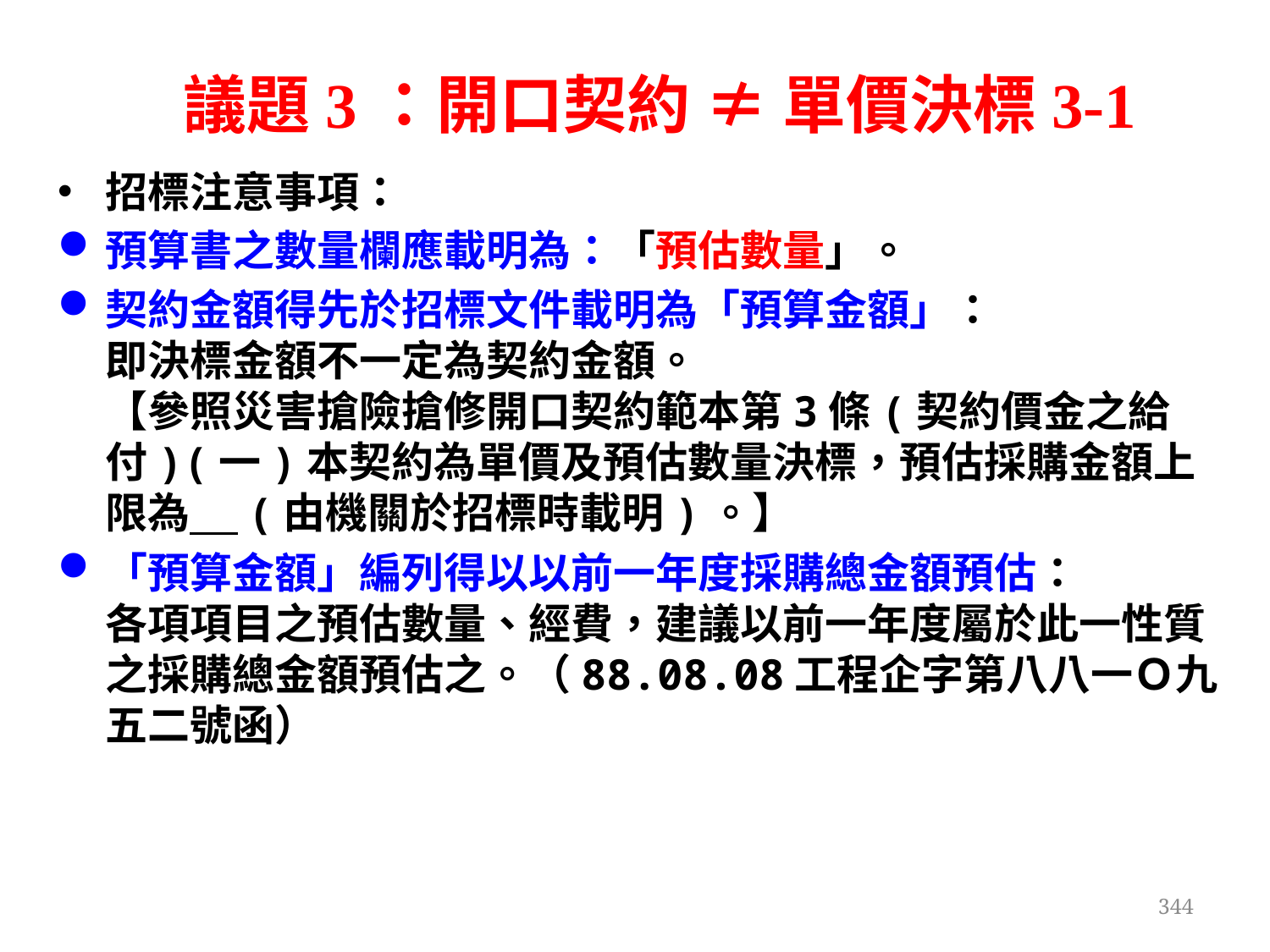

# 議題3：開口契約 ≠ 單價決標3-1
招標注意事項：
預算書之數量欄應載明為：「預估數量」。
契約金額得先於招標文件載明為「預算金額」：
即決標金額不一定為契約金額。
【參照災害搶險搶修開口契約範本第3條(契約價金之給付)(一)本契約為單價及預估數量決標，預估採購金額上限為     (由機關於招標時載明)。】
「預算金額」編列得以以前一年度採購總金額預估：
各項項目之預估數量、經費，建議以前一年度屬於此一性質之採購總金額預估之。（88.08.08工程企字第八八一Ｏ九五二號函）

344